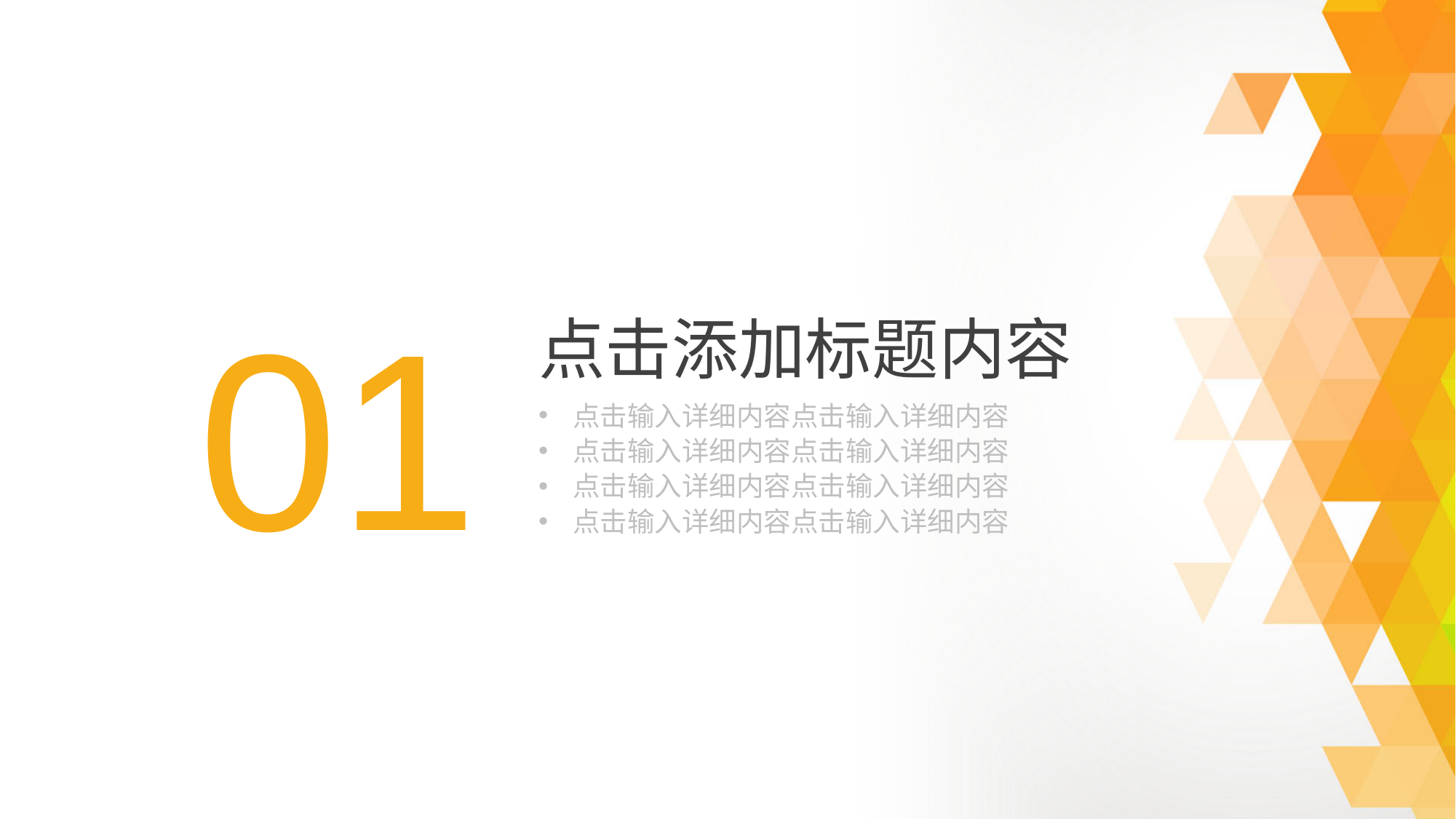

01
点击添加标题内容
点击输入详细内容点击输入详细内容
点击输入详细内容点击输入详细内容
点击输入详细内容点击输入详细内容
点击输入详细内容点击输入详细内容